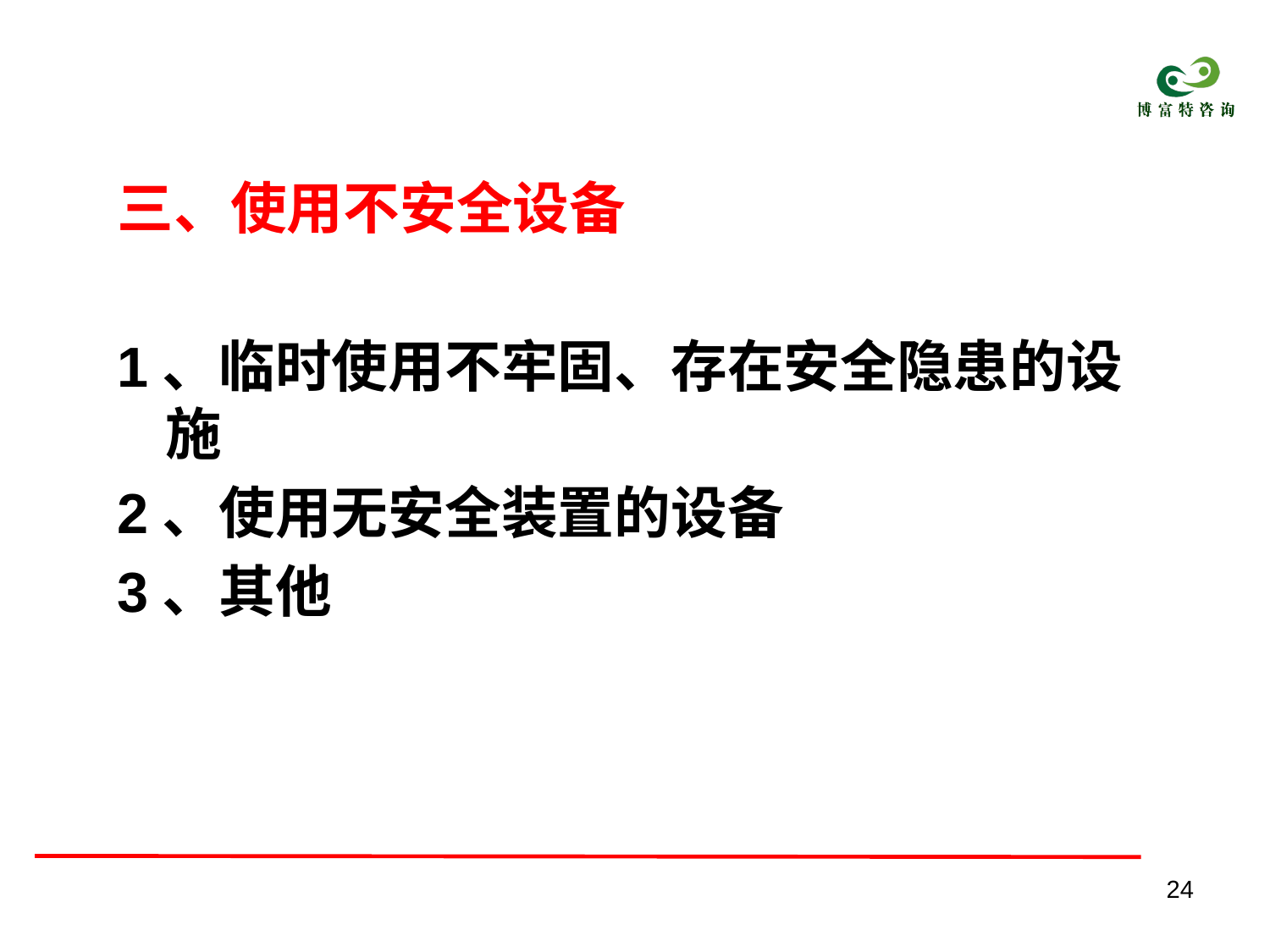

三、使用不安全设备

1、临时使用不牢固、存在安全隐患的设施
2、使用无安全装置的设备
3、其他